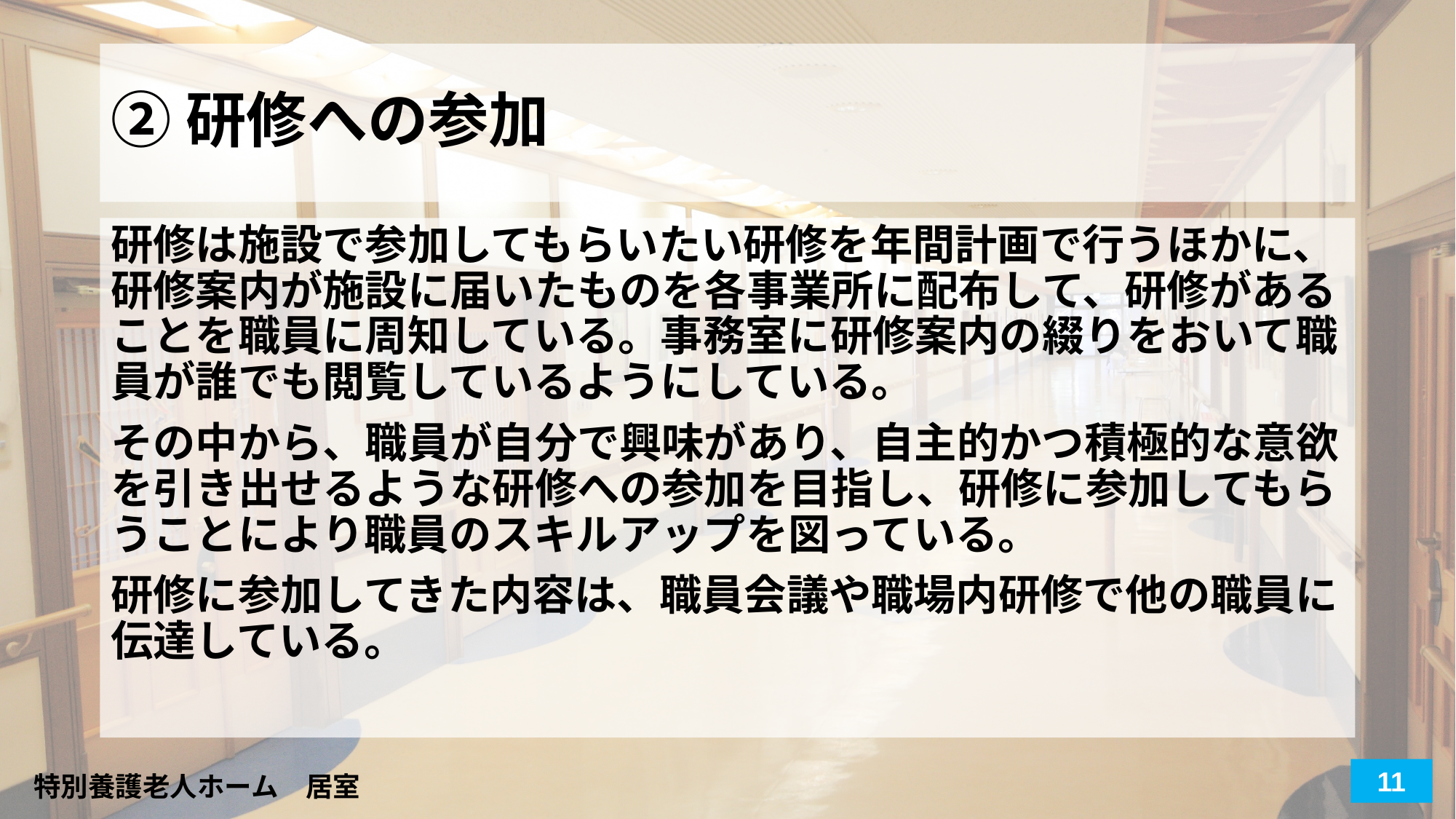

# ②研修への参加
研修は施設で参加してもらいたい研修を年間計画で行うほかに、研修案内が施設に届いたものを各事業所に配布して、研修があることを職員に周知している。事務室に研修案内の綴りをおいて職員が誰でも閲覧しているようにしている。
その中から、職員が自分で興味があり、自主的かつ積極的な意欲を引き出せるような研修への参加を目指し、研修に参加してもらうことにより職員のスキルアップを図っている。
研修に参加してきた内容は、職員会議や職場内研修で他の職員に伝達している。
11
特別養護老人ホーム　居室